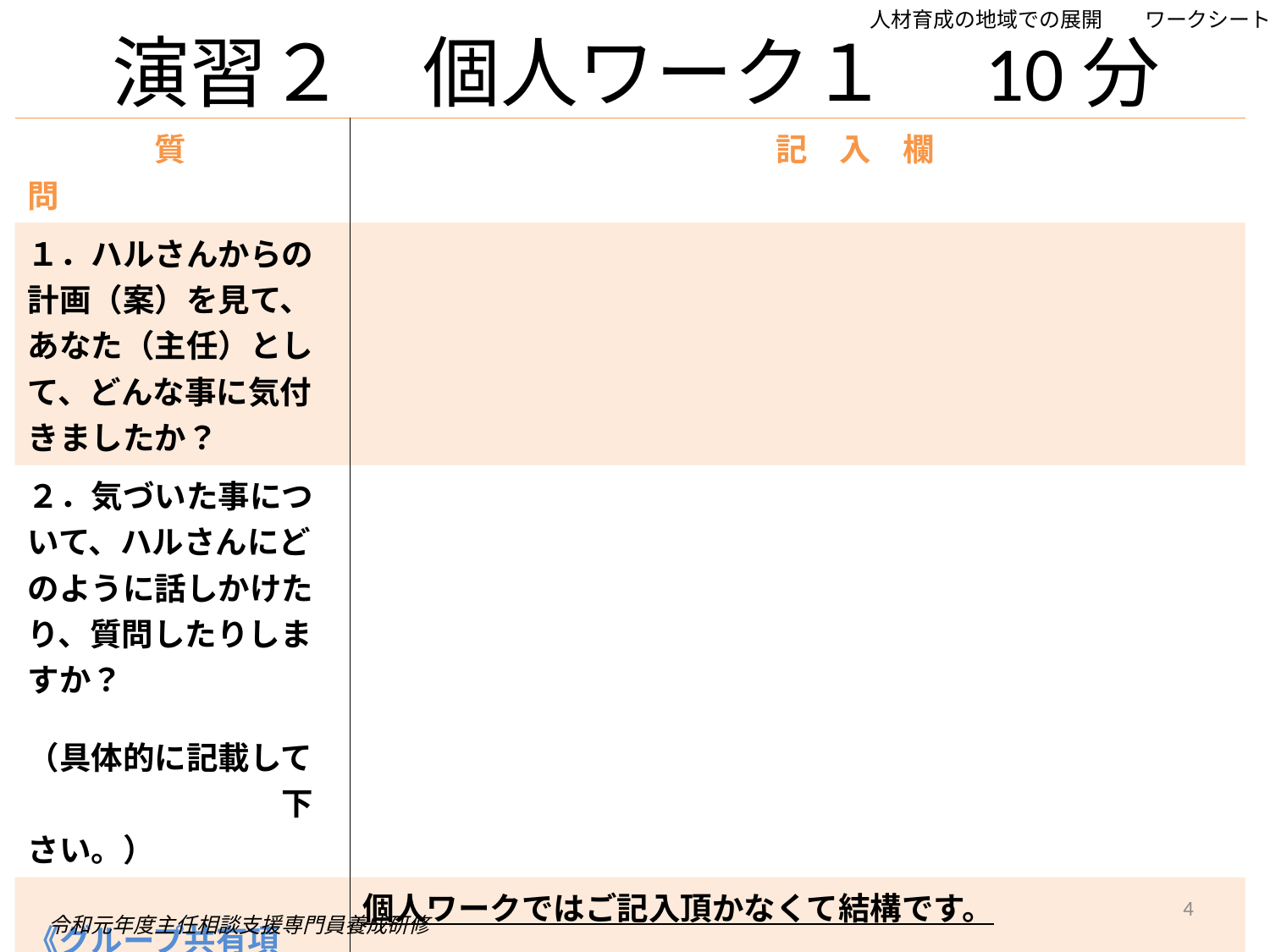

人材育成の地域での展開　　ワークシート
# 演習２　個人ワーク１　10分
| 質　　　　問 | 記　入　欄 |
| --- | --- |
| １．ハルさんからの計画（案）を見て、あなた（主任）として、どんな事に気付きましたか？ |  |
| ２．気づいた事について、ハルさんにどのように話しかけたり、質問したりしますか？ （具体的に記載して 　　　　　　　　下さい。） |  |
| 《グループ共有項目》 主任として重要に考えた事は何ですか？ | 個人ワークではご記入頂かなくて結構です。 |
4
　令和元年度主任相談支援専門員養成研修